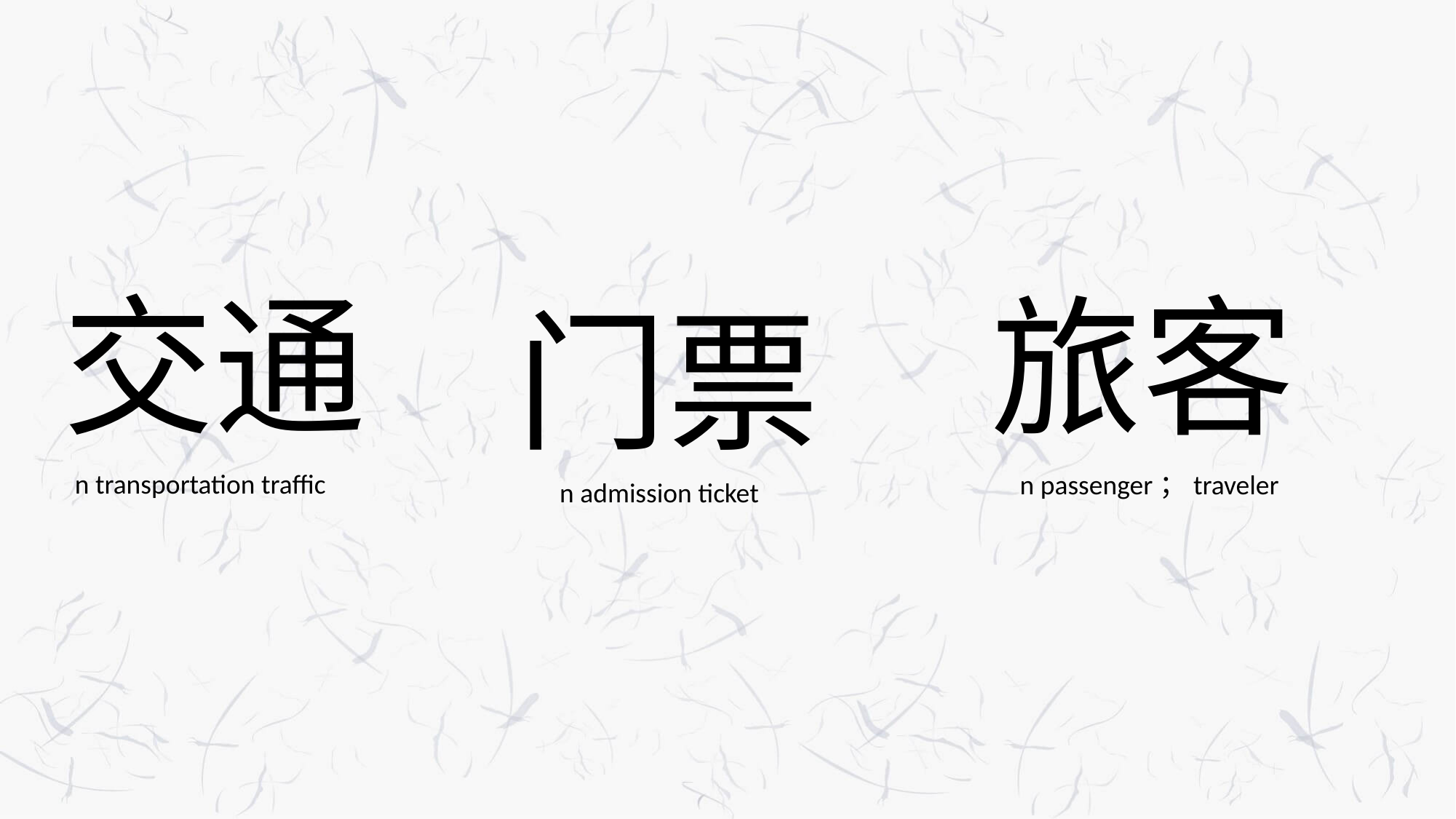

交通
旅客
门票
n transportation traffic
n passenger；traveler
n admission ticket